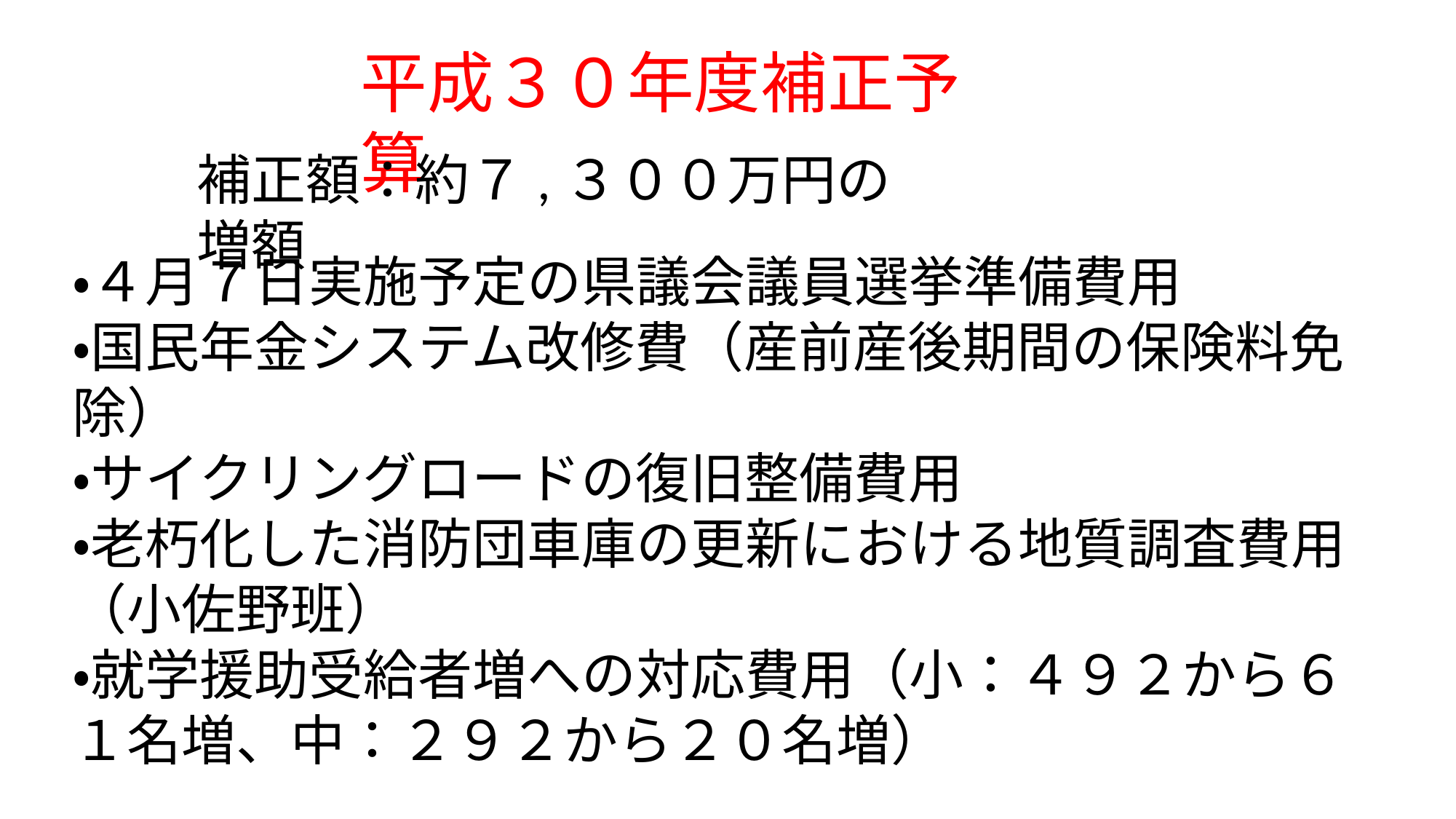

平成３０年度補正予算
補正額：約７,３００万円の増額
・４月７日実施予定の県議会議員選挙準備費用
・国民年金システム改修費（産前産後期間の保険料免除）
・サイクリングロードの復旧整備費用
・老朽化した消防団車庫の更新における地質調査費用（小佐野班）
・就学援助受給者増への対応費用（小：４９２から６１名増、中：２９２から２０名増）